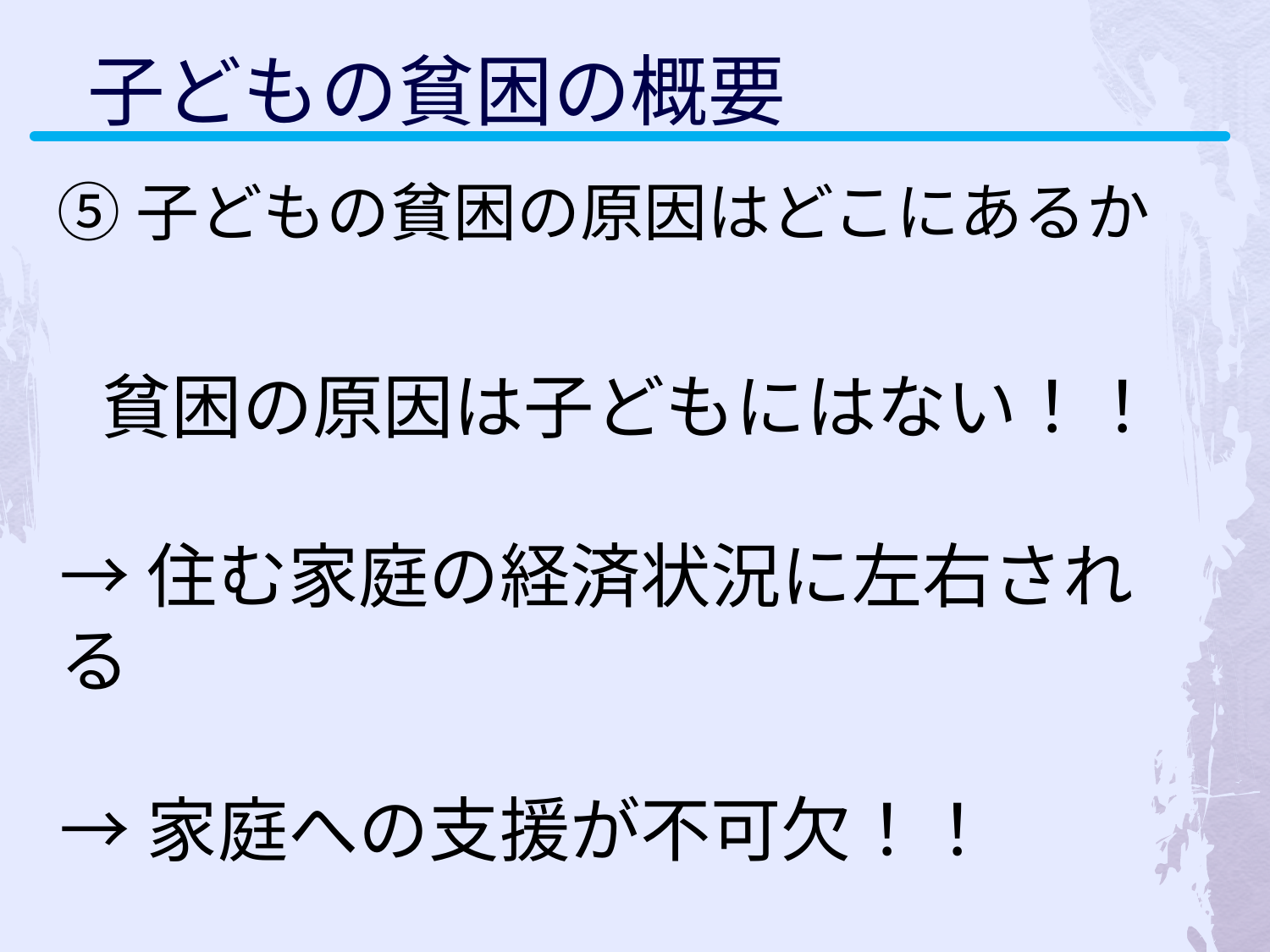

子どもの貧困の概要
⑤子どもの貧困の原因はどこにあるか
貧困の原因は子どもにはない！！

→住む家庭の経済状況に左右される

→家庭への支援が不可欠！！